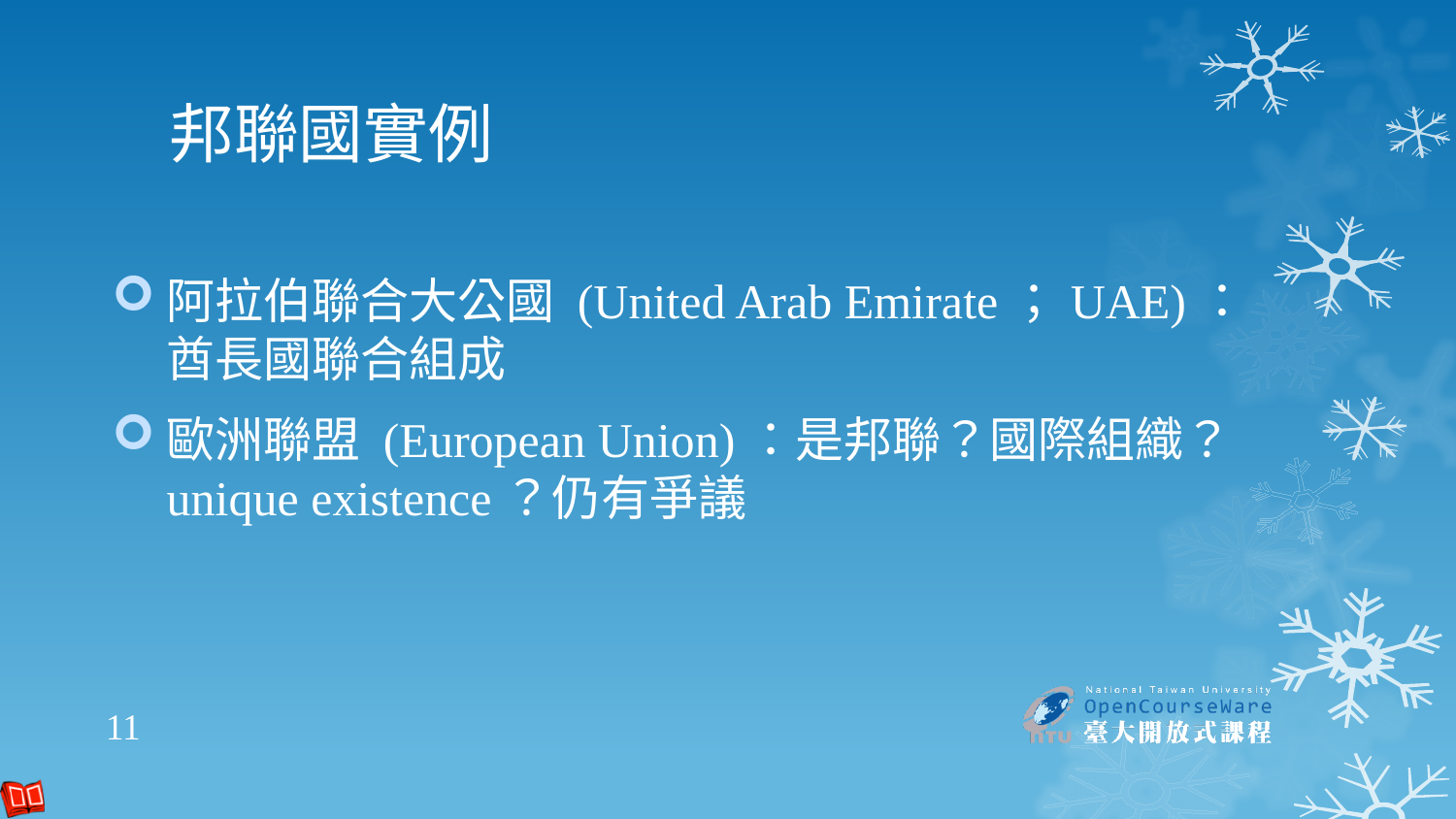

# 邦聯國實例
阿拉伯聯合大公國 (United Arab Emirate；UAE)：酋長國聯合組成
歐洲聯盟 (European Union)：是邦聯？國際組織？unique existence？仍有爭議
11